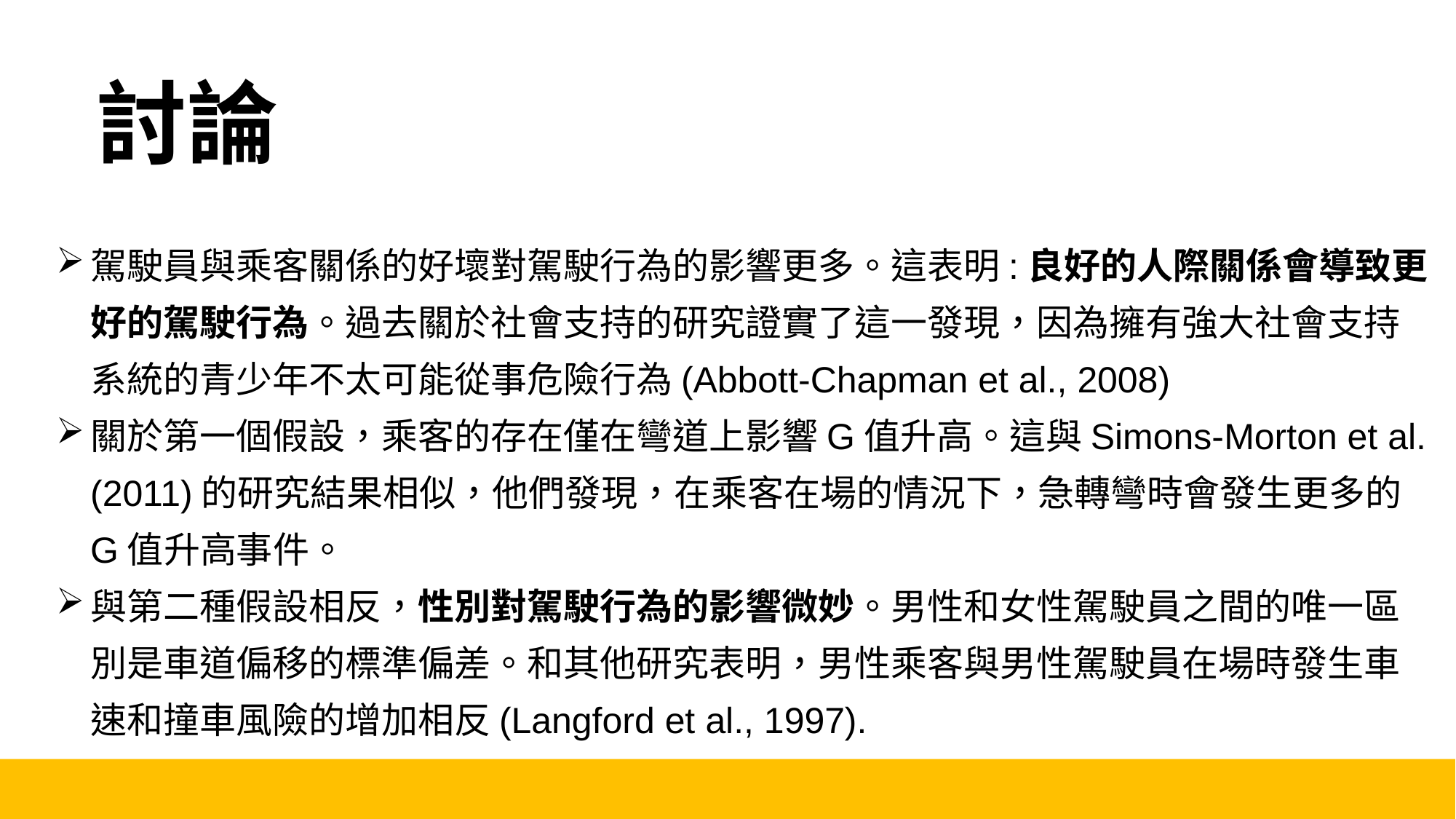

討論
駕駛員與乘客關係的好壞對駕駛行為的影響更多。這表明:良好的人際關係會導致更好的駕駛行為。過去關於社會支持的研究證實了這一發現，因為擁有強大社會支持系統的青少年不太可能從事危險行為(Abbott-Chapman et al., 2008)
關於第一個假設，乘客的存在僅在彎道上影響G值升高。這與Simons-Morton et al. (2011)的研究結果相似，他們發現，在乘客在場的情況下，急轉彎時會發生更多的G值升高事件。
與第二種假設相反，性別對駕駛行為的影響微妙。男性和女性駕駛員之間的唯一區別是車道偏移的標準偏差。和其他研究表明，男性乘客與男性駕駛員在場時發生車速和撞車風險的增加相反(Langford et al., 1997).

22